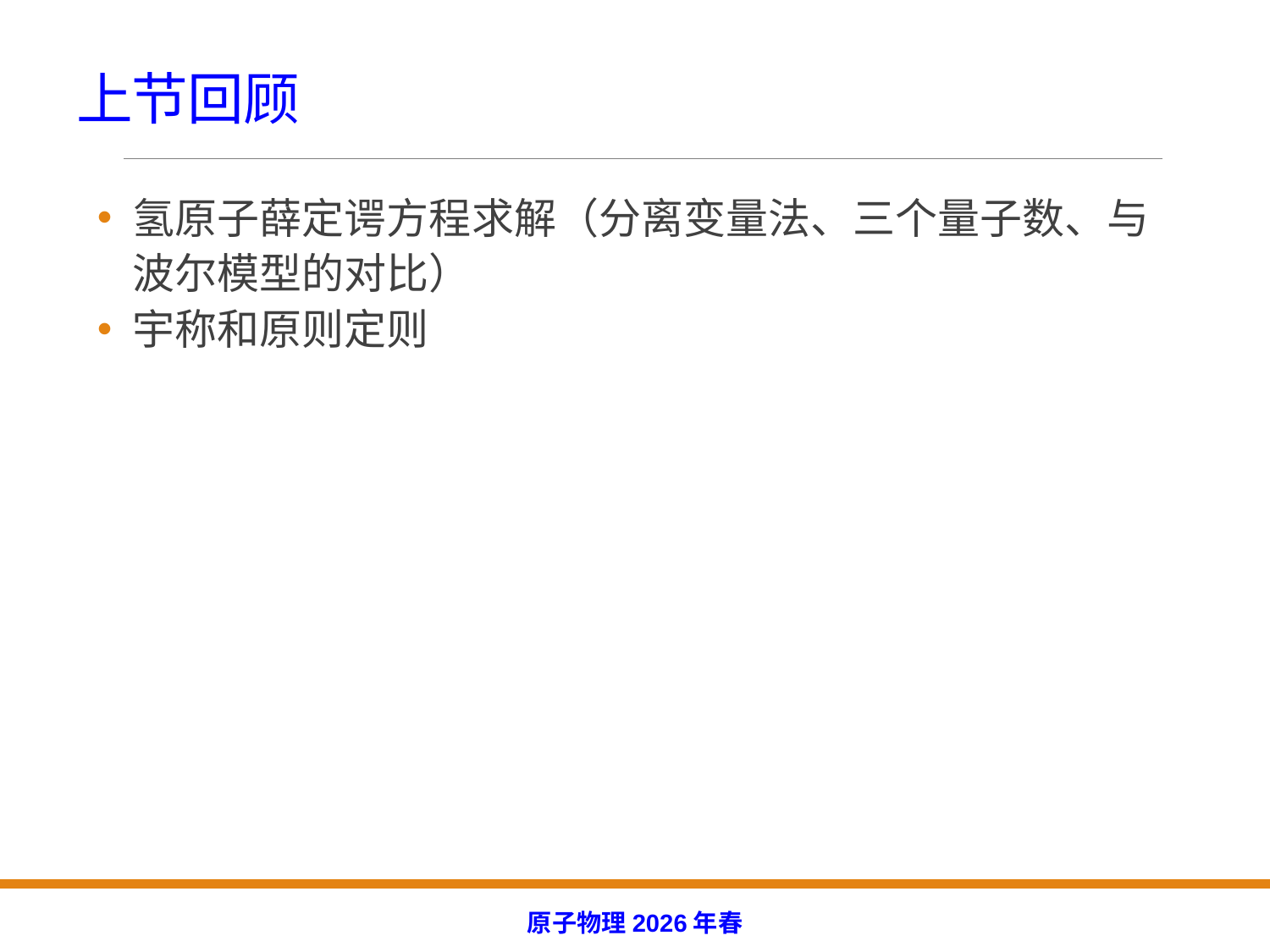

# 上节回顾
氢原子薛定谔方程求解（分离变量法、三个量子数、与波尔模型的对比）
宇称和原则定则

原子物理2026年春
7